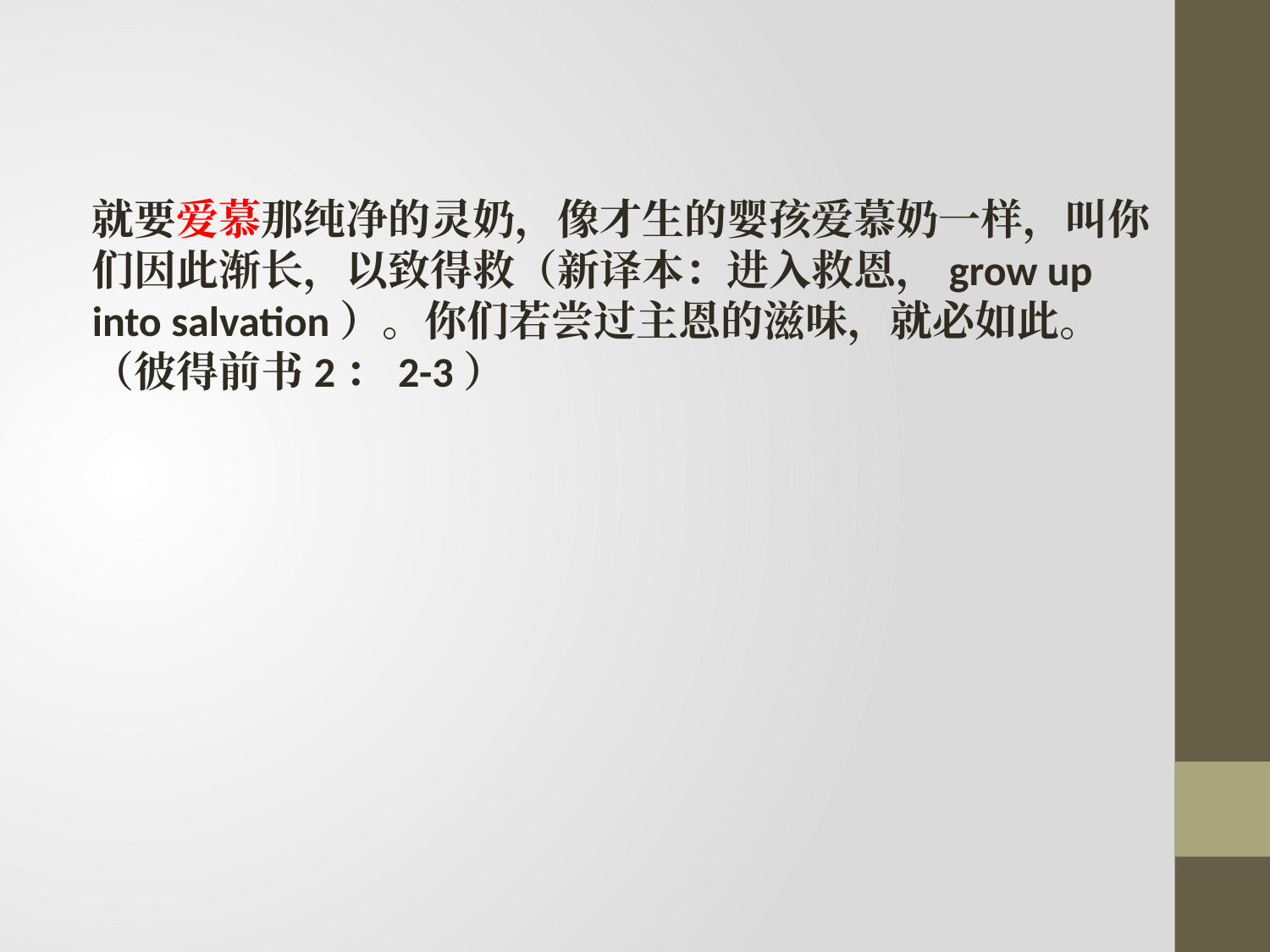

就要爱慕那纯净的灵奶，像才生的婴孩爱慕奶一样，叫你们因此渐长，以致得救（新译本：进入救恩，grow up into salvation）。你们若尝过主恩的滋味，就必如此。（彼得前书2：2-3）